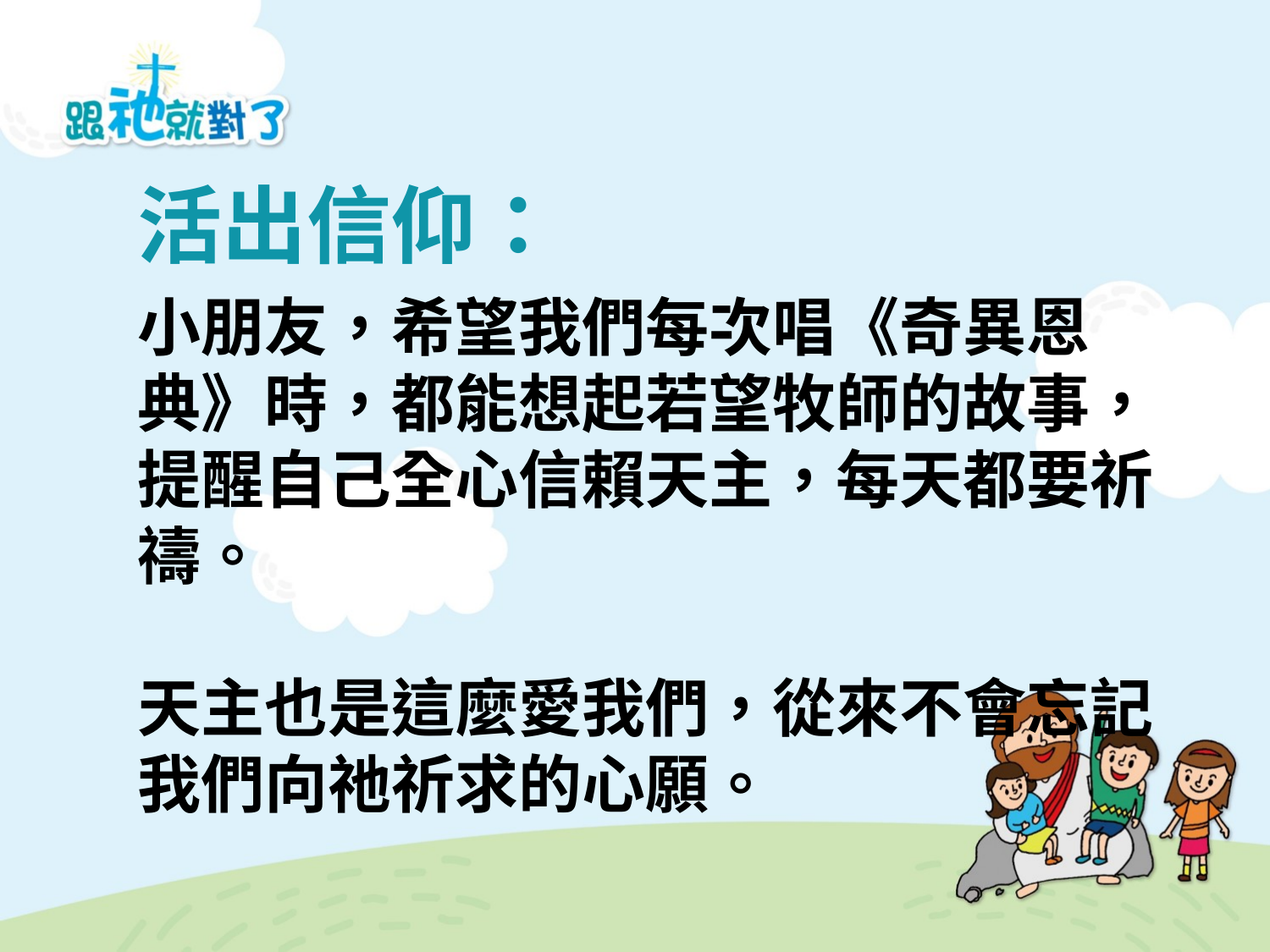

活出信仰：
小朋友，希望我們每次唱《奇異恩典》時，都能想起若望牧師的故事，提醒自己全心信賴天主，每天都要祈禱。

天主也是這麼愛我們，從來不會忘記我們向祂祈求的心願。